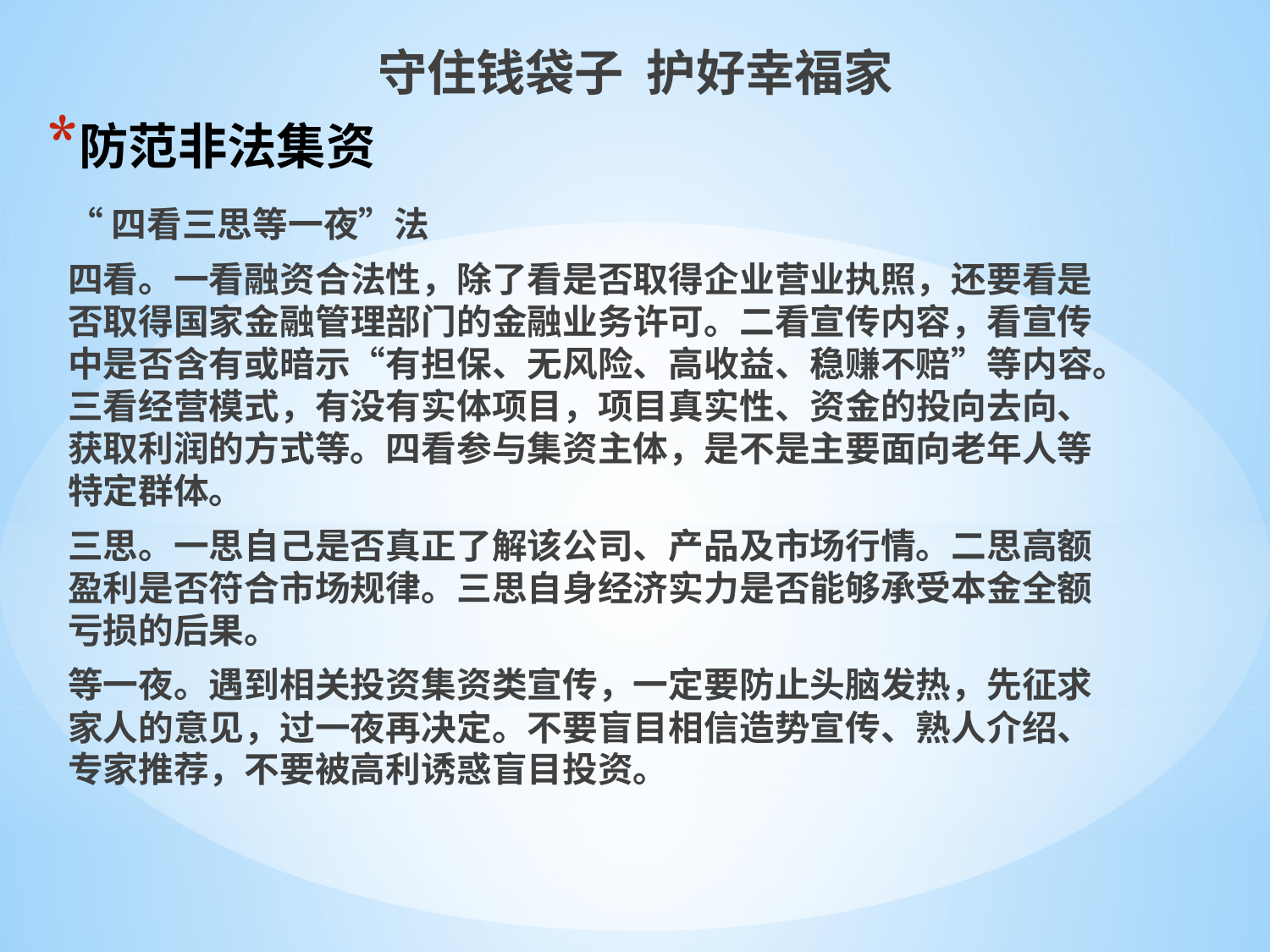

守住钱袋子  护好幸福家
# 防范非法集资
“四看三思等一夜”法
四看。一看融资合法性，除了看是否取得企业营业执照，还要看是否取得国家金融管理部门的金融业务许可。二看宣传内容，看宣传中是否含有或暗示“有担保、无风险、高收益、稳赚不赔”等内容。三看经营模式，有没有实体项目，项目真实性、资金的投向去向、获取利润的方式等。四看参与集资主体，是不是主要面向老年人等特定群体。
三思。一思自己是否真正了解该公司、产品及市场行情。二思高额盈利是否符合市场规律。三思自身经济实力是否能够承受本金全额亏损的后果。
等一夜。遇到相关投资集资类宣传，一定要防止头脑发热，先征求家人的意见，过一夜再决定。不要盲目相信造势宣传、熟人介绍、专家推荐，不要被高利诱惑盲目投资。